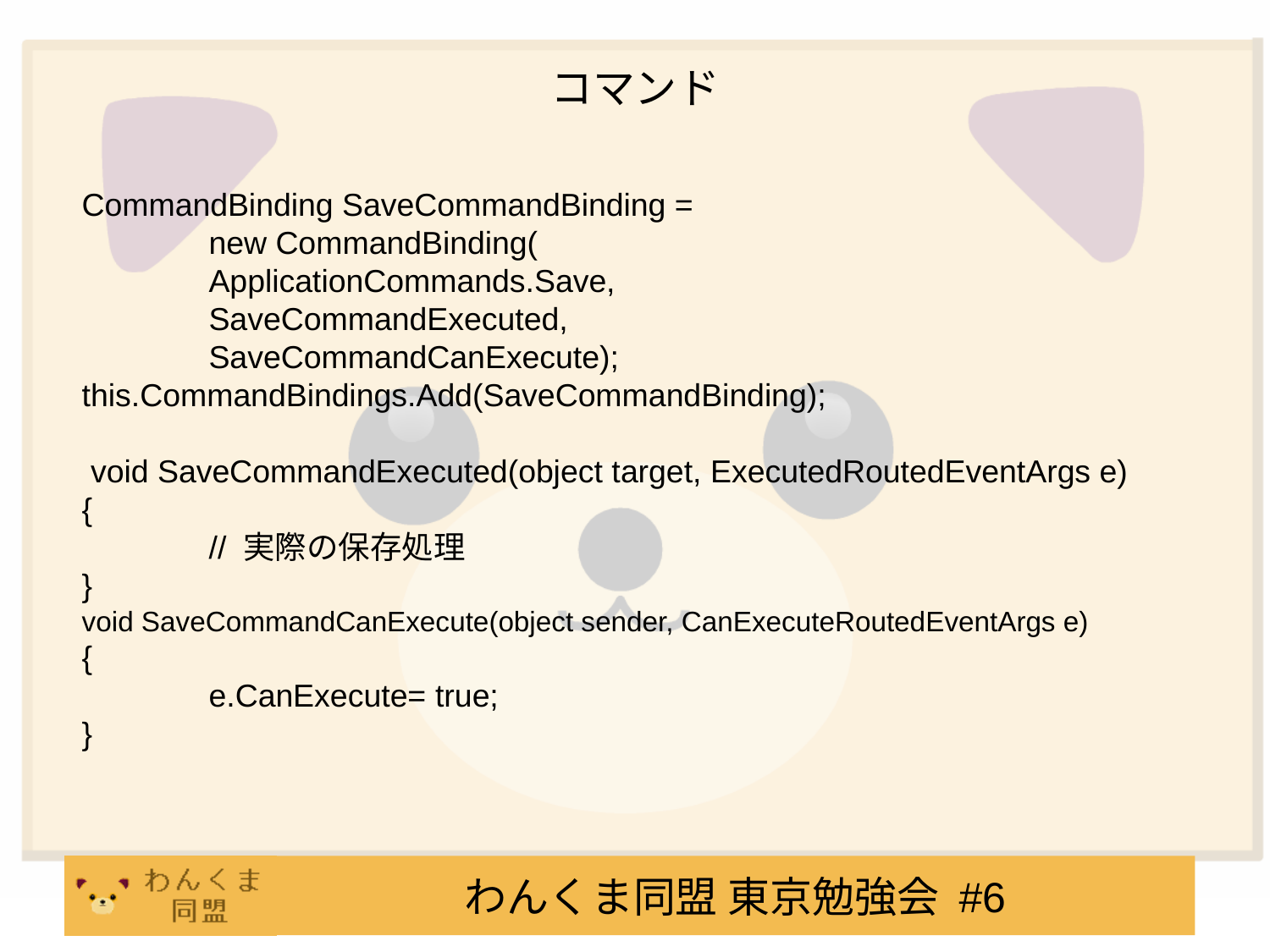

# コマンド
CommandBinding SaveCommandBinding =
	new CommandBinding(
	ApplicationCommands.Save,
	SaveCommandExecuted,
	SaveCommandCanExecute);
this.CommandBindings.Add(SaveCommandBinding);
 void SaveCommandExecuted(object target, ExecutedRoutedEventArgs e)
{
	// 実際の保存処理
}
void SaveCommandCanExecute(object sender, CanExecuteRoutedEventArgs e)
{
	e.CanExecute= true;
}